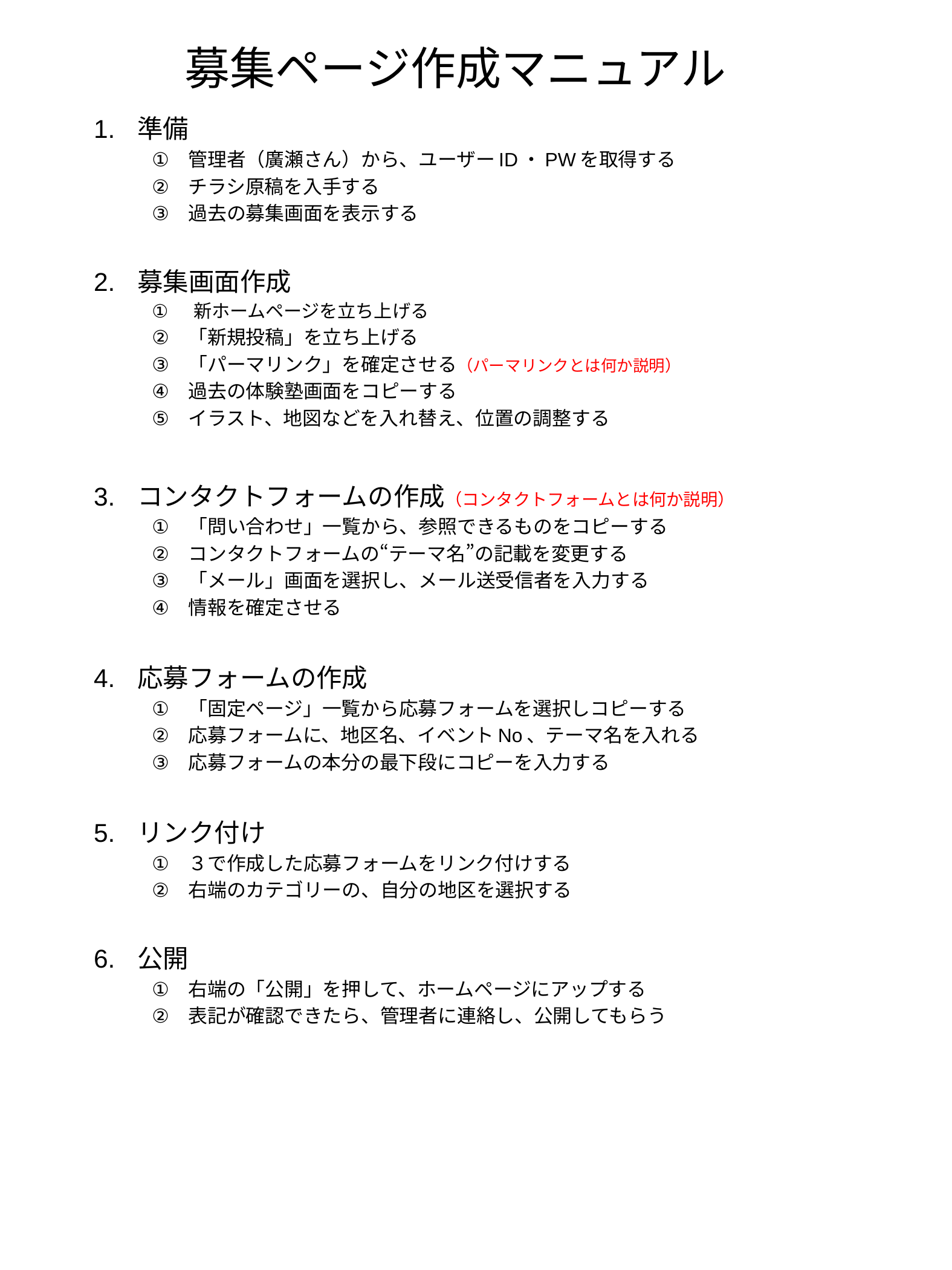

# 募集ページ作成マニュアル
準備
管理者（廣瀬さん）から、ユーザーID・PWを取得する
チラシ原稿を入手する
過去の募集画面を表示する

募集画面作成
新ホームページを立ち上げる
「新規投稿」を立ち上げる
「パーマリンク」を確定させる（パーマリンクとは何か説明）
過去の体験塾画面をコピーする
イラスト、地図などを入れ替え、位置の調整する

コンタクトフォームの作成（コンタクトフォームとは何か説明）
「問い合わせ」一覧から、参照できるものをコピーする
コンタクトフォームの“テーマ名”の記載を変更する
「メール」画面を選択し、メール送受信者を入力する
情報を確定させる

応募フォームの作成
「固定ページ」一覧から応募フォームを選択しコピーする
応募フォームに、地区名、イベントNo、テーマ名を入れる
応募フォームの本分の最下段にコピーを入力する

リンク付け
３で作成した応募フォームをリンク付けする
右端のカテゴリーの、自分の地区を選択する

公開
右端の「公開」を押して、ホームページにアップする
表記が確認できたら、管理者に連絡し、公開してもらう